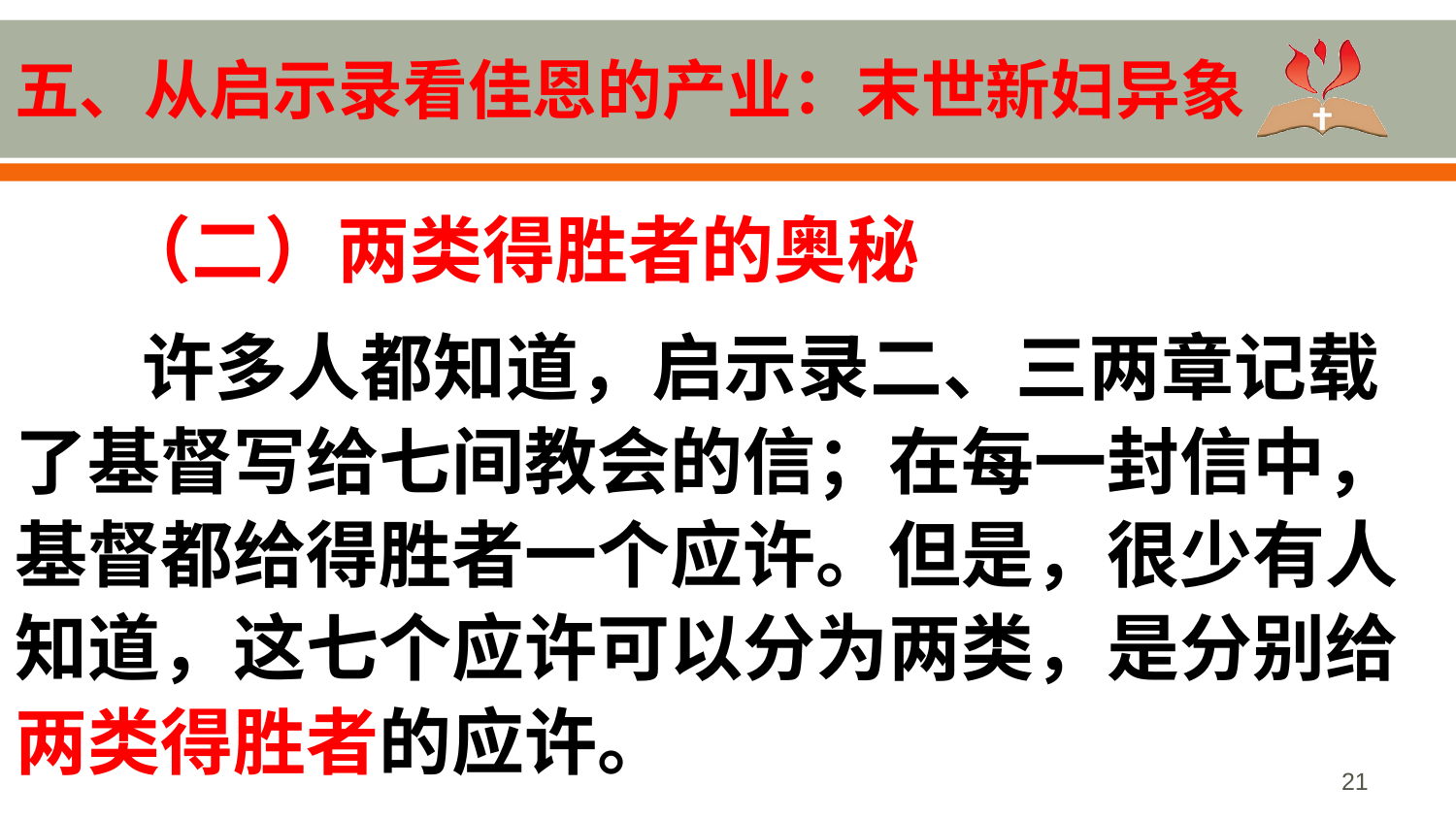

# 五、从启示录看佳恩的产业：末世新妇异象
      （二）两类得胜者的奥秘
许多人都知道，启示录二、三两章记载了基督写给七间教会的信；在每一封信中，基督都给得胜者一个应许。但是，很少有人知道，这七个应许可以分为两类，是分别给两类得胜者的应许。

21